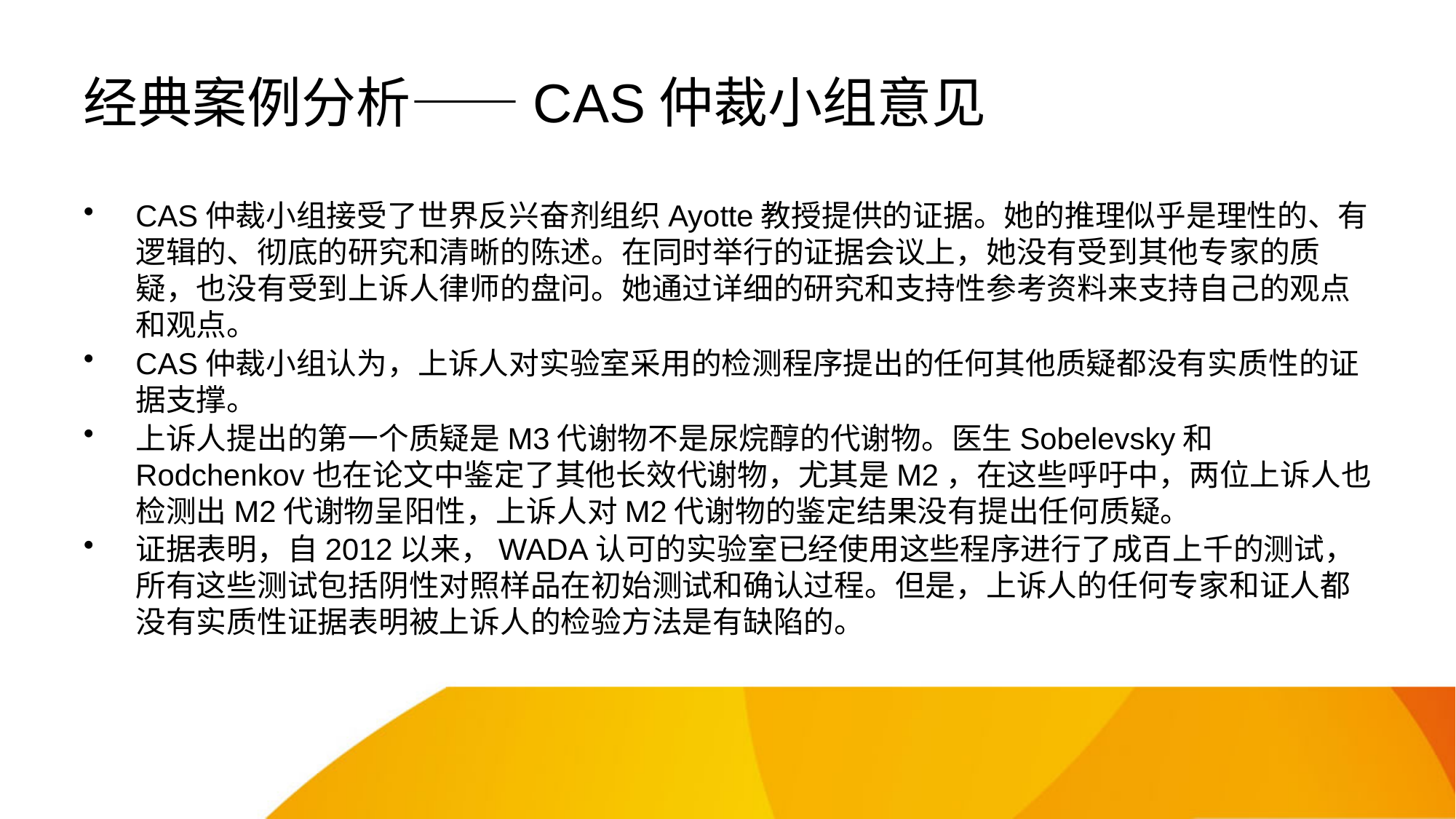

# 经典案例分析——CAS仲裁小组意见
CAS仲裁小组接受了世界反兴奋剂组织Ayotte教授提供的证据。她的推理似乎是理性的、有逻辑的、彻底的研究和清晰的陈述。在同时举行的证据会议上，她没有受到其他专家的质疑，也没有受到上诉人律师的盘问。她通过详细的研究和支持性参考资料来支持自己的观点和观点。
CAS仲裁小组认为，上诉人对实验室采用的检测程序提出的任何其他质疑都没有实质性的证据支撑。
上诉人提出的第一个质疑是M3代谢物不是尿烷醇的代谢物。医生Sobelevsky和Rodchenkov也在论文中鉴定了其他长效代谢物，尤其是M2，在这些呼吁中，两位上诉人也检测出M2代谢物呈阳性，上诉人对M2代谢物的鉴定结果没有提出任何质疑。
证据表明，自2012以来，WADA认可的实验室已经使用这些程序进行了成百上千的测试，所有这些测试包括阴性对照样品在初始测试和确认过程。但是，上诉人的任何专家和证人都没有实质性证据表明被上诉人的检验方法是有缺陷的。